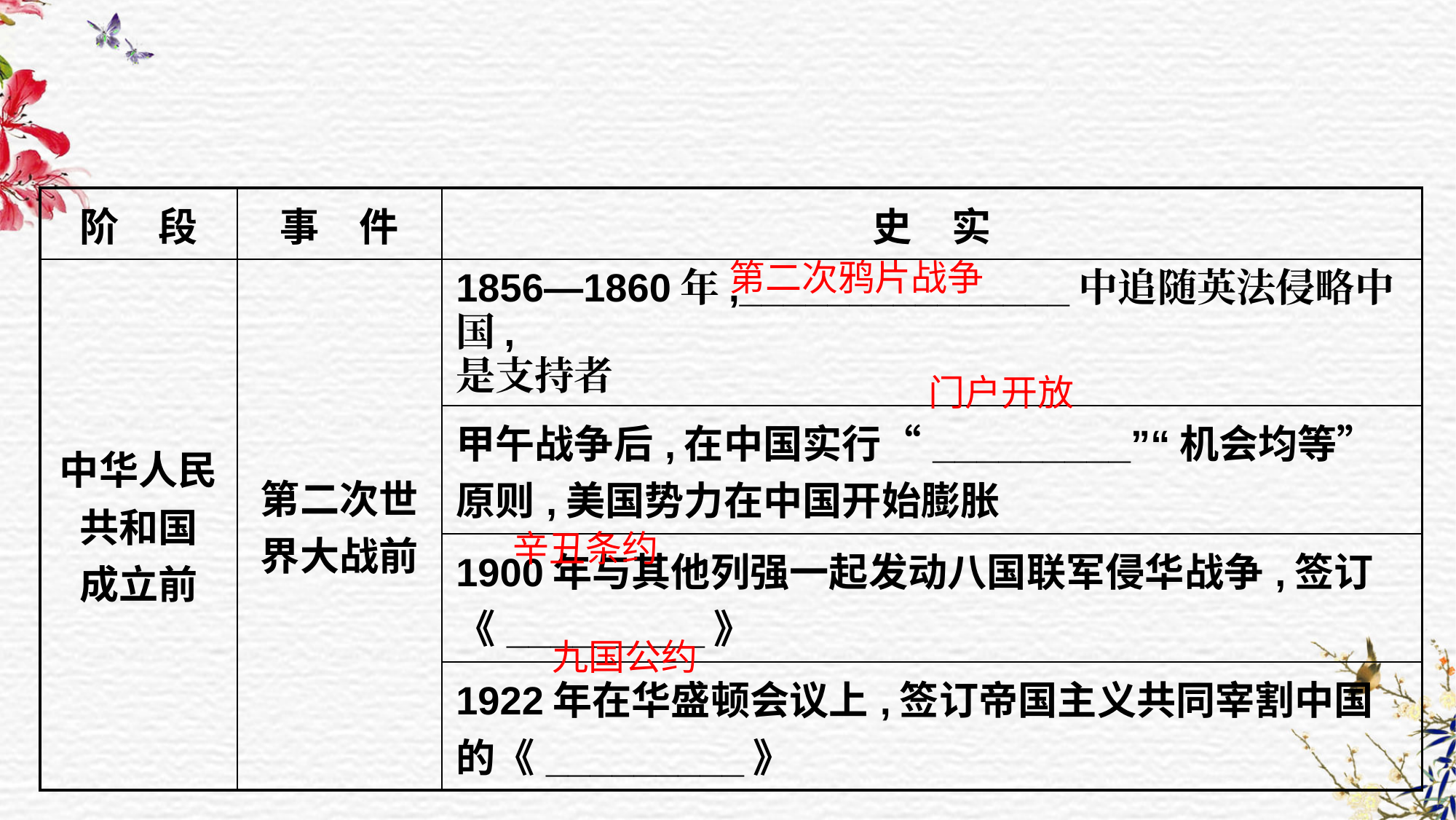

| 阶　段 | 事　件 | 史　实 |
| --- | --- | --- |
| 中华人民 共和国 成立前 | 第二次世 界大战前 | 1856—1860年,\_\_\_\_\_\_\_\_\_\_\_\_\_\_\_中追随英法侵略中国, 是支持者 |
|  |  | 甲午战争后,在中国实行“\_\_\_\_\_\_\_\_\_”“机会均等” 原则,美国势力在中国开始膨胀 |
|  |  | 1900年与其他列强一起发动八国联军侵华战争,签订 《\_\_\_\_\_\_\_\_\_》 |
|  |  | 1922年在华盛顿会议上,签订帝国主义共同宰割中国 的《\_\_\_\_\_\_\_\_\_》 |
第二次鸦片战争
门户开放
辛丑条约
九国公约